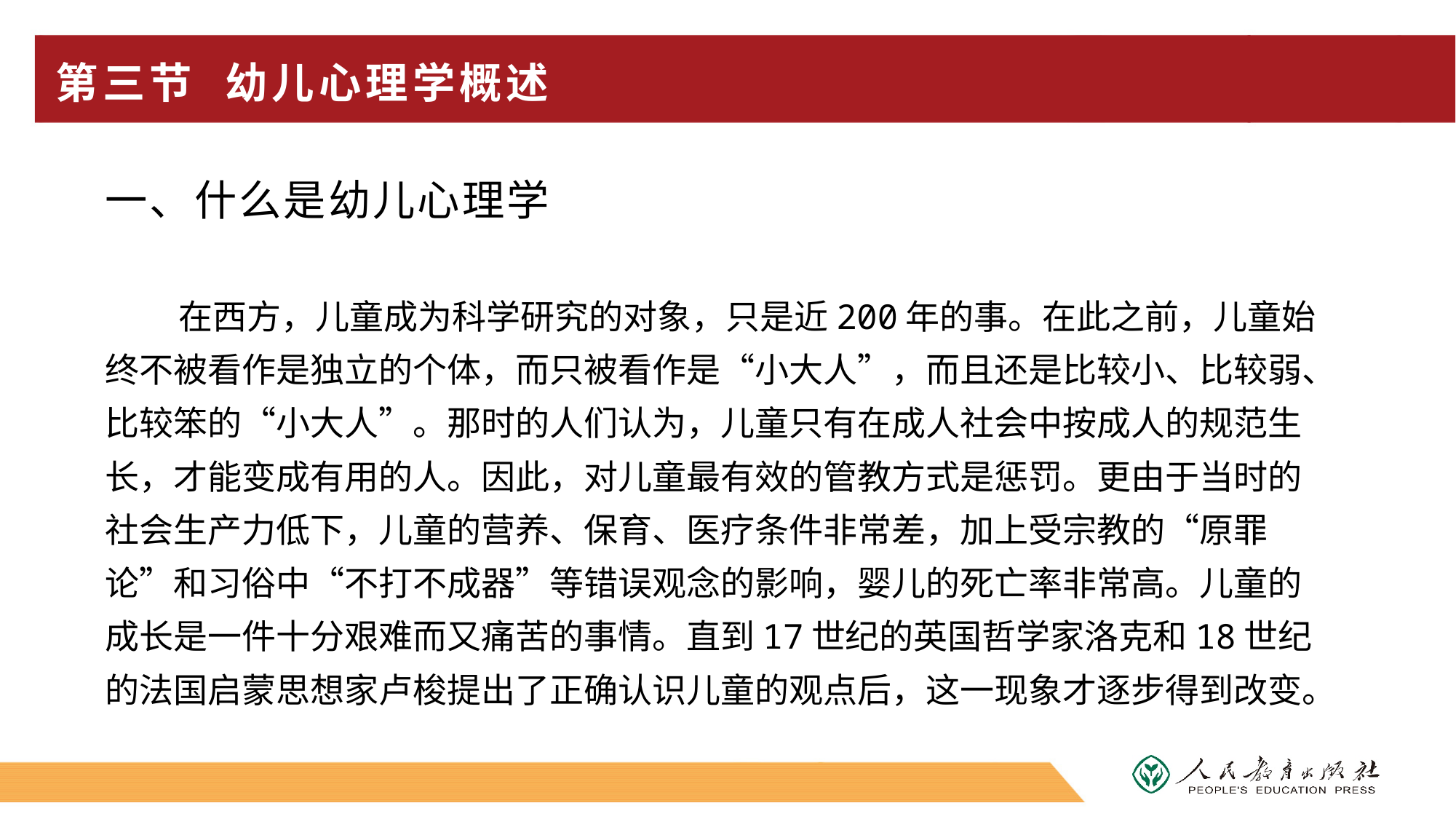

# 第三节  幼儿心理学概述
一、什么是幼儿心理学
在西方，儿童成为科学研究的对象，只是近200年的事。在此之前，儿童始终不被看作是独立的个体，而只被看作是“小大人”，而且还是比较小、比较弱、比较笨的“小大人”。那时的人们认为，儿童只有在成人社会中按成人的规范生长，才能变成有用的人。因此，对儿童最有效的管教方式是惩罚。更由于当时的社会生产力低下，儿童的营养、保育、医疗条件非常差，加上受宗教的“原罪论”和习俗中“不打不成器”等错误观念的影响，婴儿的死亡率非常高。儿童的成长是一件十分艰难而又痛苦的事情。直到17世纪的英国哲学家洛克和18世纪的法国启蒙思想家卢梭提出了正确认识儿童的观点后，这一现象才逐步得到改变。